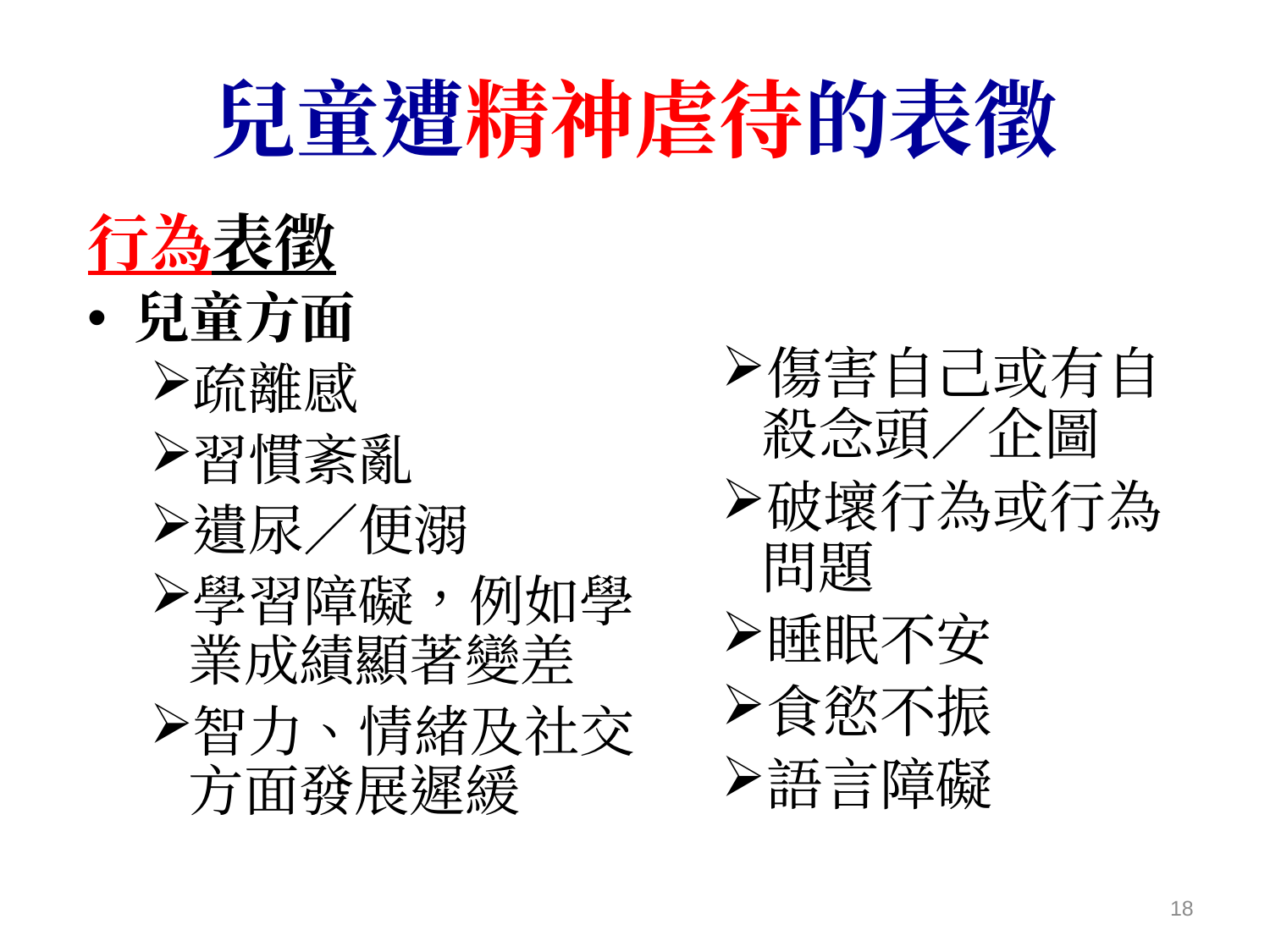

# 兒童遭精神虐待的表徵
行為表徵
兒童方面
疏離感
習慣紊亂
遺尿／便溺
學習障礙，例如學業成績顯著變差
智力、情緒及社交方面發展遲緩
傷害自己或有自殺念頭／企圖
破壞行為或行為問題
睡眠不安
食慾不振
語言障礙

18